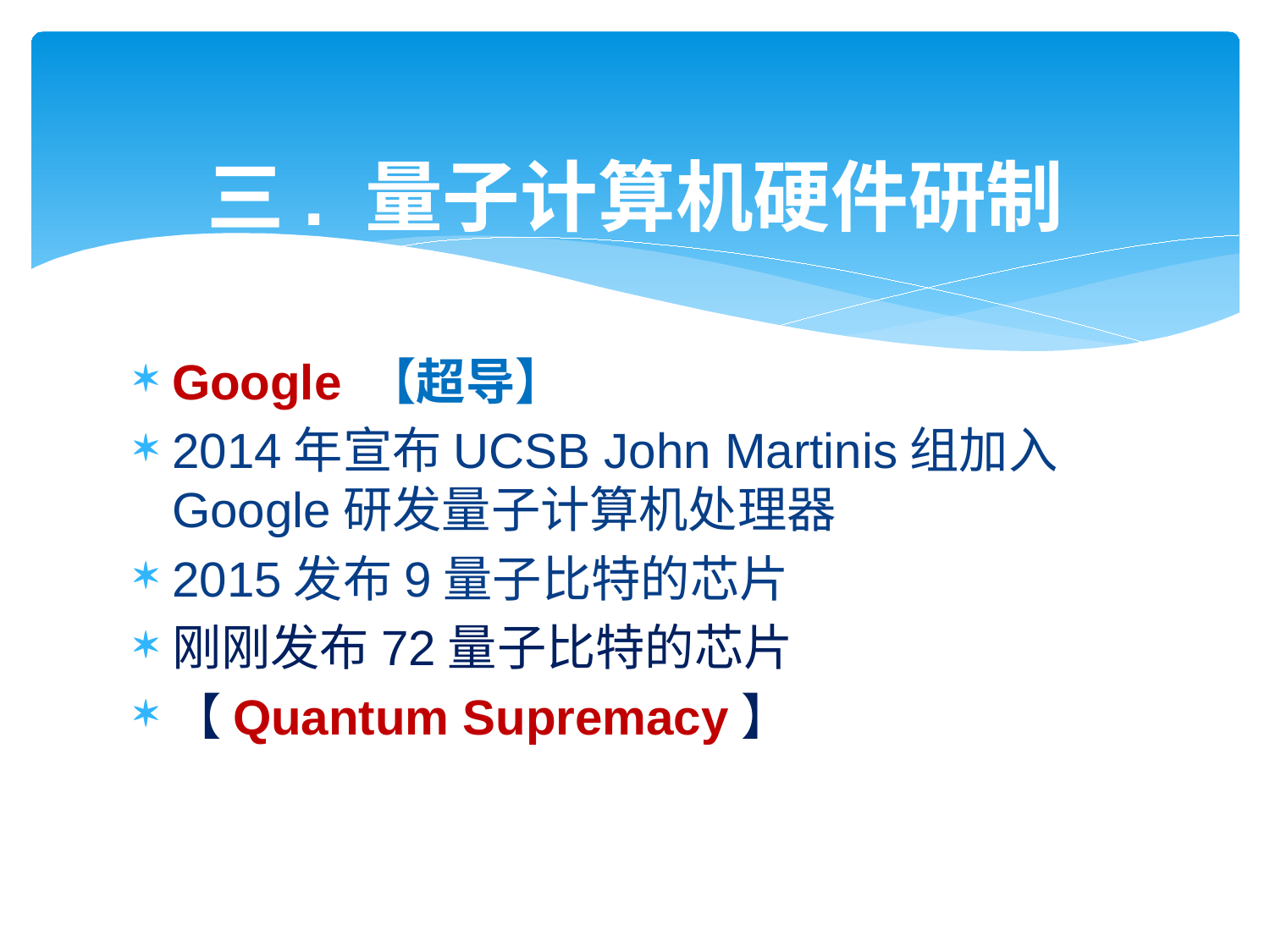

# 三. 量子计算机硬件研制
Google 【超导】
2014年宣布UCSB John Martinis组加入Google研发量子计算机处理器
2015发布9量子比特的芯片
刚刚发布72量子比特的芯片
【Quantum Supremacy】